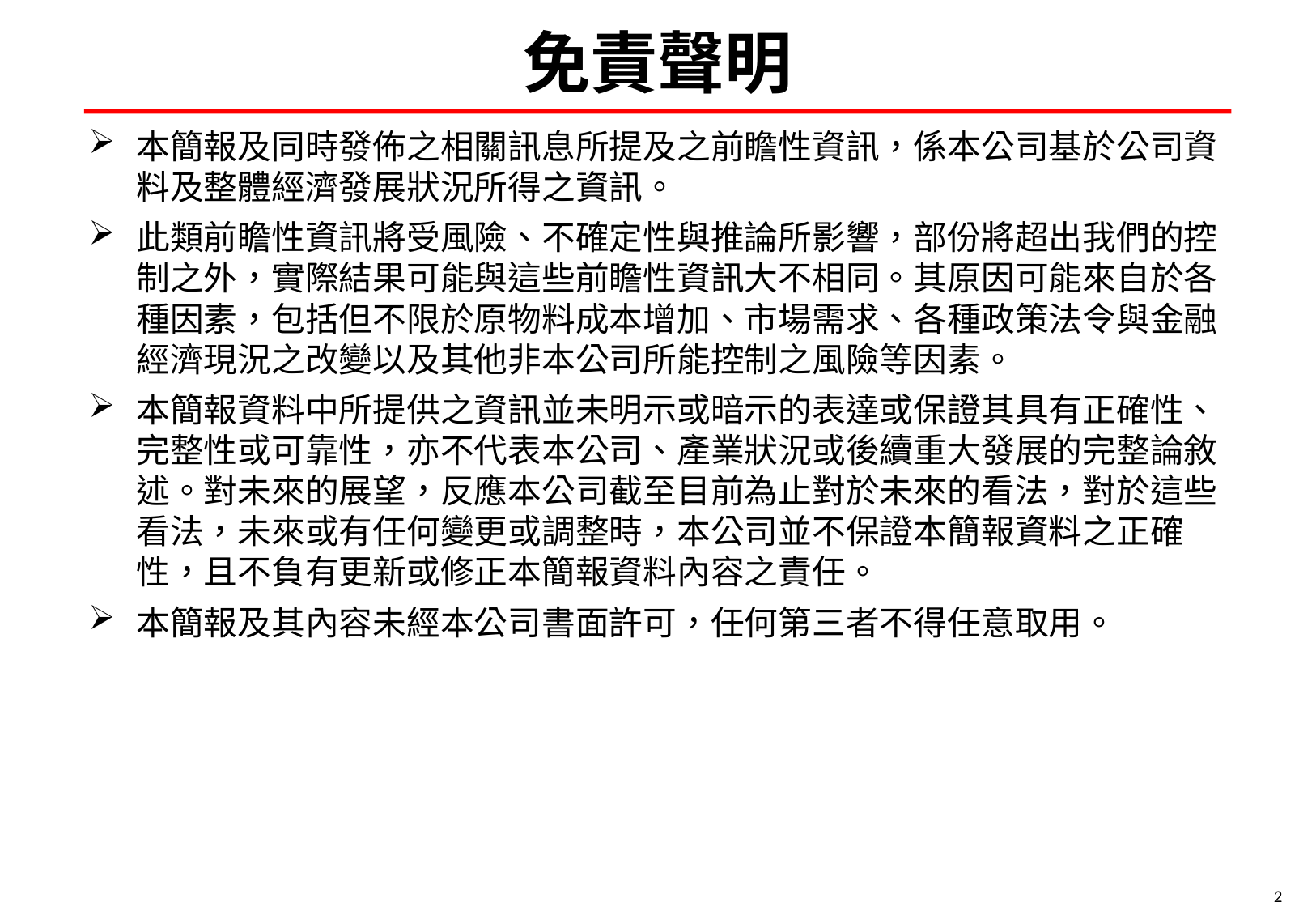

# 免責聲明
本簡報及同時發佈之相關訊息所提及之前瞻性資訊，係本公司基於公司資料及整體經濟發展狀況所得之資訊。
此類前瞻性資訊將受風險、不確定性與推論所影響，部份將超出我們的控制之外，實際結果可能與這些前瞻性資訊大不相同。其原因可能來自於各種因素，包括但不限於原物料成本增加、市場需求、各種政策法令與金融經濟現況之改變以及其他非本公司所能控制之風險等因素。
本簡報資料中所提供之資訊並未明示或暗示的表達或保證其具有正確性、完整性或可靠性，亦不代表本公司、產業狀況或後續重大發展的完整論敘述。對未來的展望，反應本公司截至目前為止對於未來的看法，對於這些看法，未來或有任何變更或調整時，本公司並不保證本簡報資料之正確性，且不負有更新或修正本簡報資料內容之責任。
本簡報及其內容未經本公司書面許可，任何第三者不得任意取用。
2